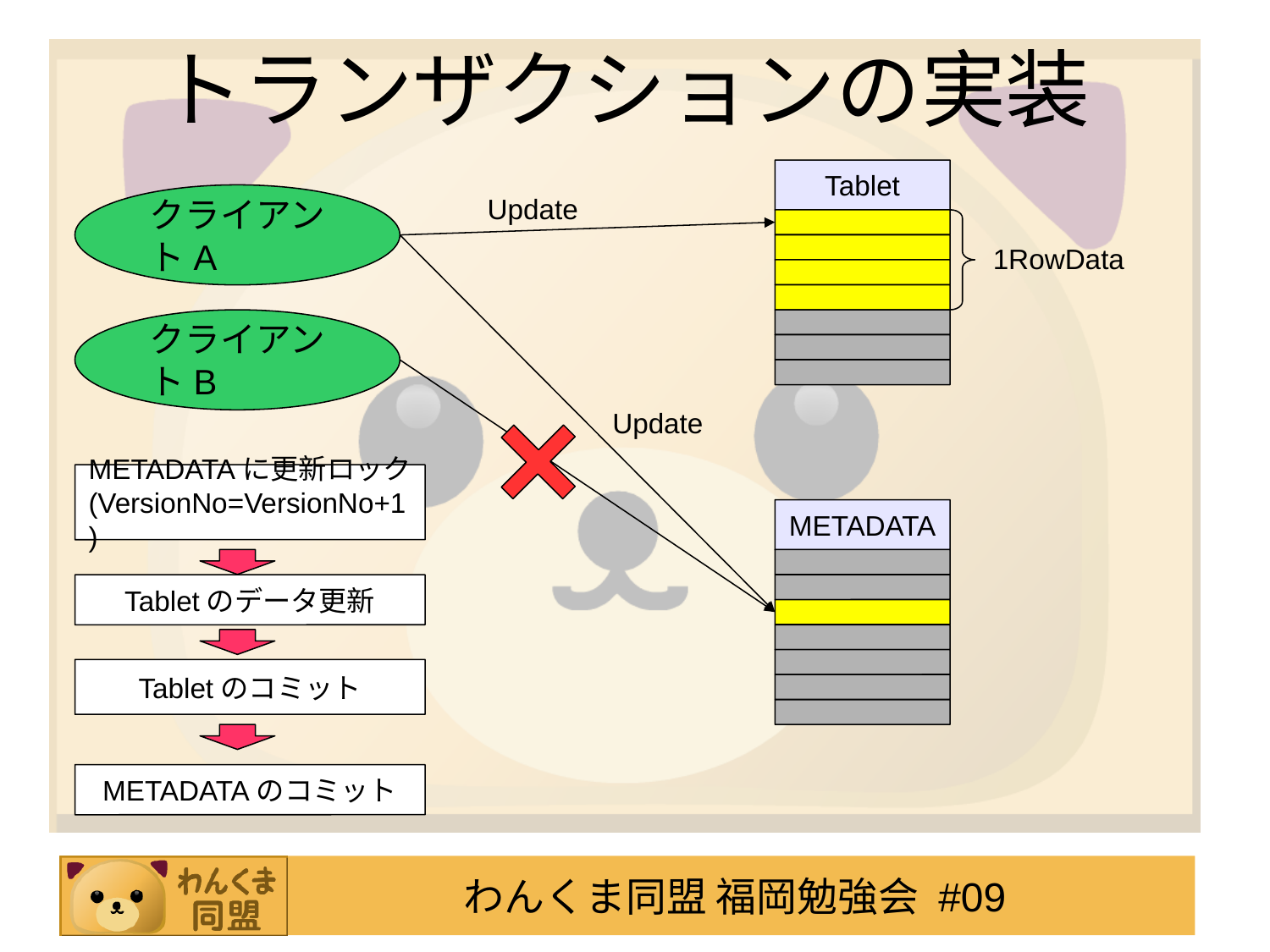

# トランザクションの実装
Tablet
クライアントA
Update

1RowData

クライアントB

Update

METADATAに更新ロック
(VersionNo=VersionNo+1)
METADATA

Tabletのデータ更新

Tabletのコミット

METADATAのコミット